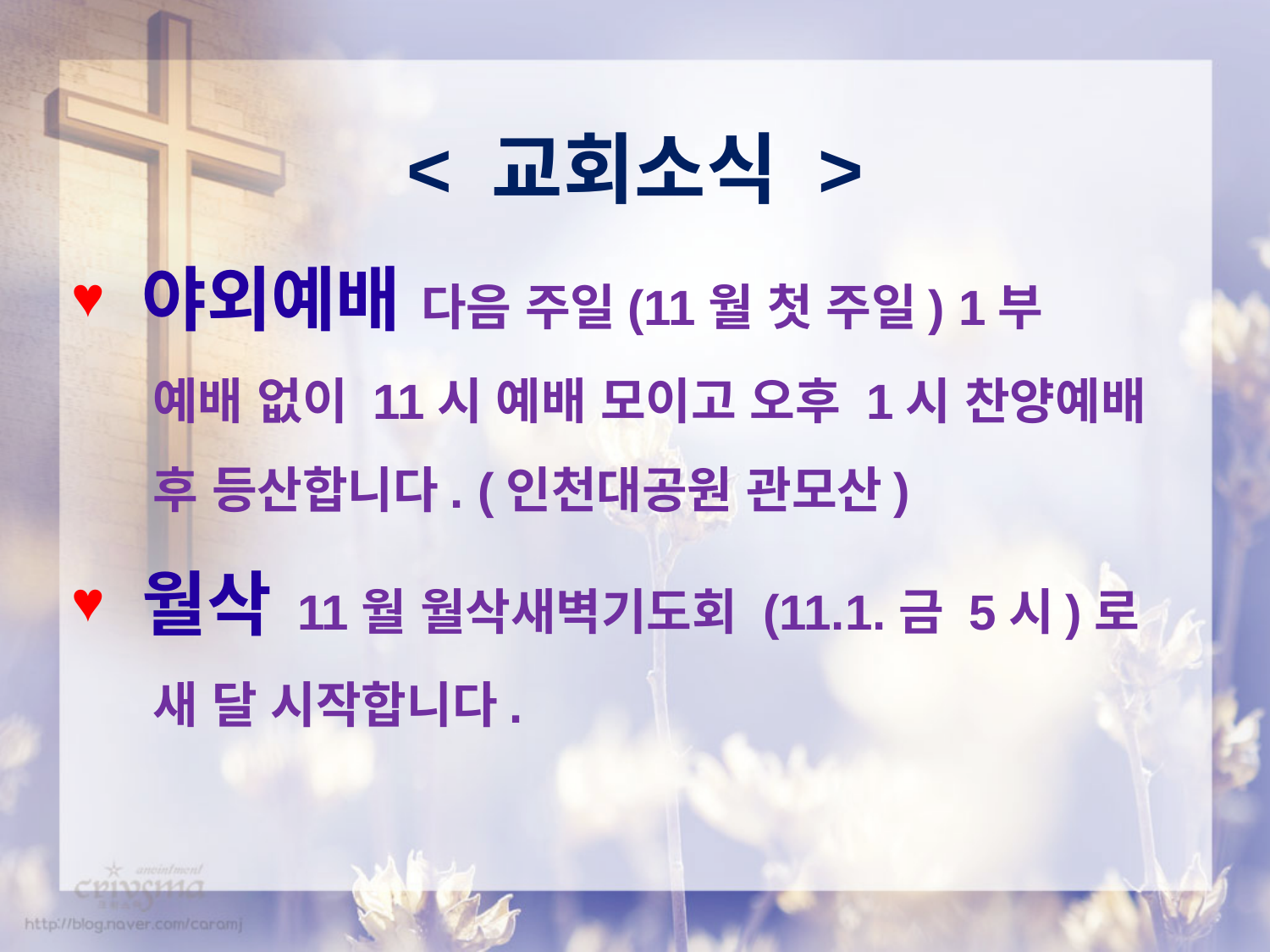

< 교회소식 >
 야외예배 다음 주일(11월 첫 주일) 1부
     예배 없이 11시 예배 모이고 오후 1시 찬양예배
     후 등산합니다. (인천대공원 관모산)
 월삭 11월 월삭새벽기도회 (11.1.금 5시)로
     새 달 시작합니다.